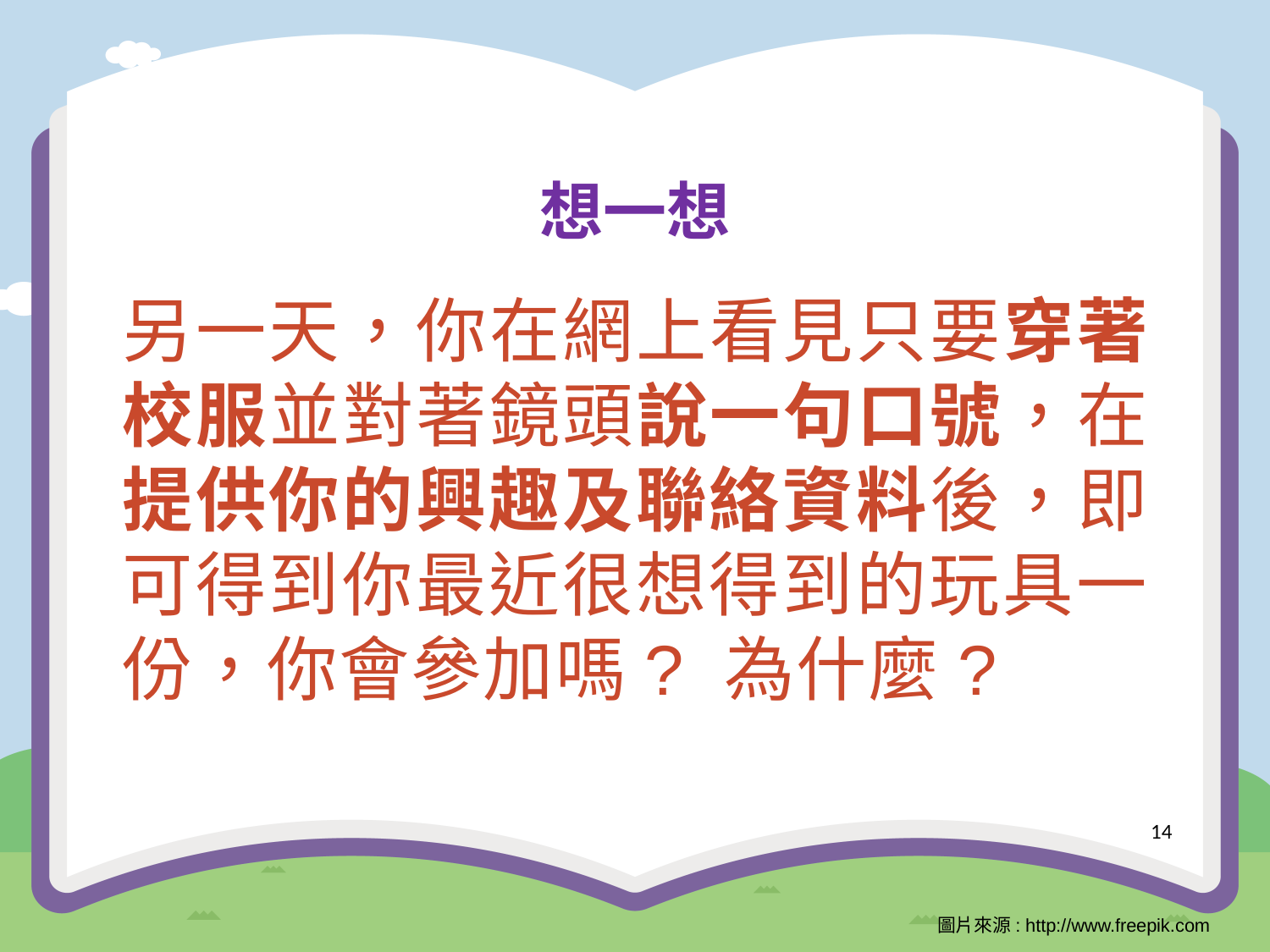

想一想
另一天，你在網上看見只要穿著校服並對著鏡頭說一句口號，在提供你的興趣及聯絡資料後，即可得到你最近很想得到的玩具一份，你會參加嗎? 為什麼?
14
圖片來源: http://www.freepik.com